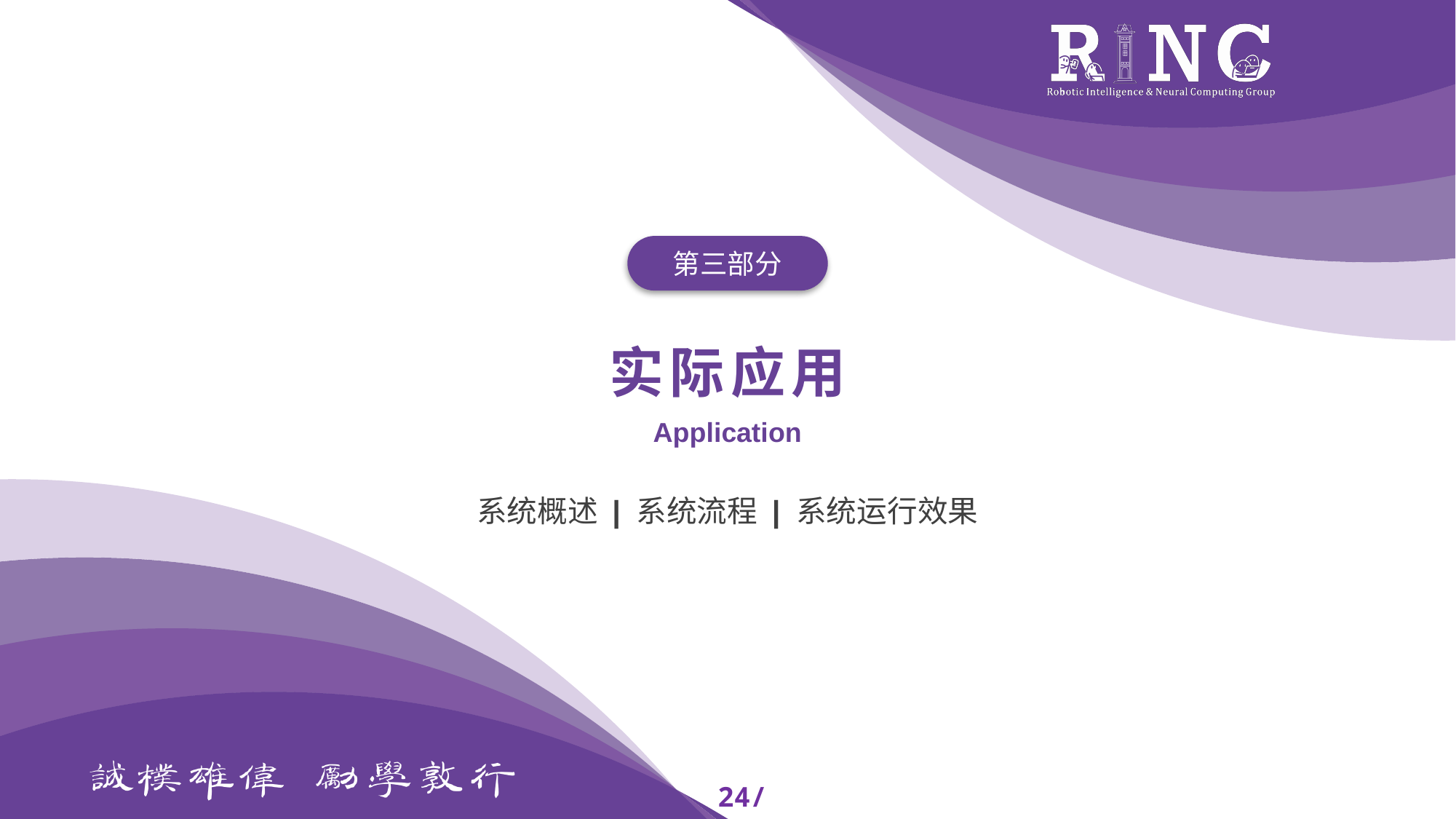

第三部分
实际应用
Application
系统概述 | 系统流程 | 系统运行效果
24/32